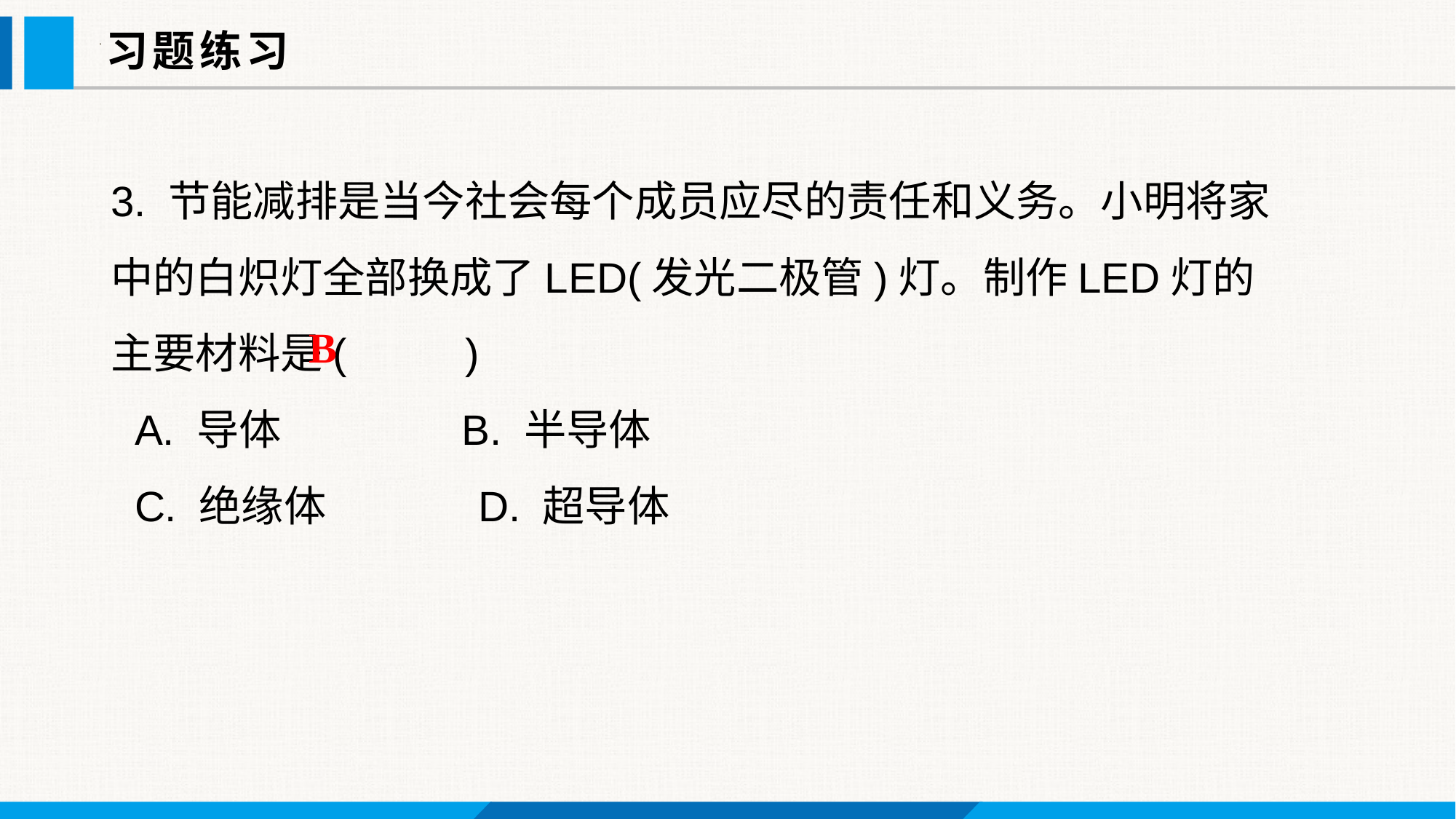

习题练习
3. 节能减排是当今社会每个成员应尽的责任和义务。小明将家中的白炽灯全部换成了LED(发光二极管)灯。制作LED灯的主要材料是(          )
  A. 导体                  B. 半导体
  C. 绝缘体               D. 超导体
B